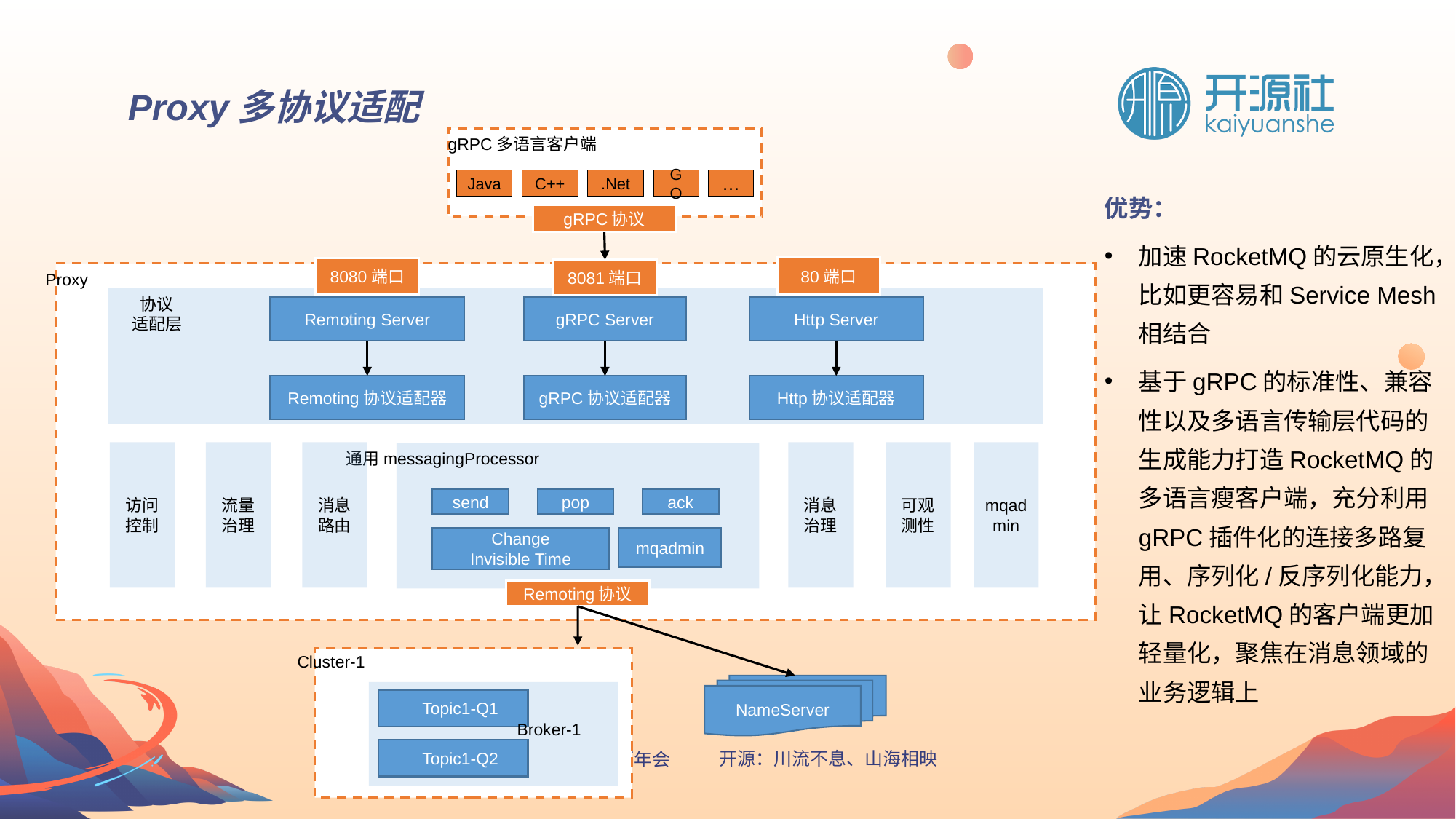

Proxy多协议适配
gRPC多语言客户端

Java
C++
.Net
GO
…
优势：
加速RocketMQ的云原生化，比如更容易和Service Mesh相结合
基于gRPC的标准性、兼容性以及多语言传输层代码的生成能力打造RocketMQ的多语言瘦客户端，充分利用gRPC插件化的连接多路复用、序列化/反序列化能力，让RocketMQ的客户端更加轻量化，聚焦在消息领域的业务逻辑上
gRPC协议
80端口
8080端口
8081端口
Proxy

协议
适配层
Remoting Server
gRPC Server
Http Server
Remoting协议适配器
gRPC协议适配器
Http协议适配器
访问控制
流量治理
消息路由
消息治理
可观测性
mqadmin
通用messagingProcessor

send
pop
ack
Change
Invisible Time
mqadmin
Remoting协议
Cluster-1

NameServer

   Topic1-Q1
Broker-1
   Topic1-Q2